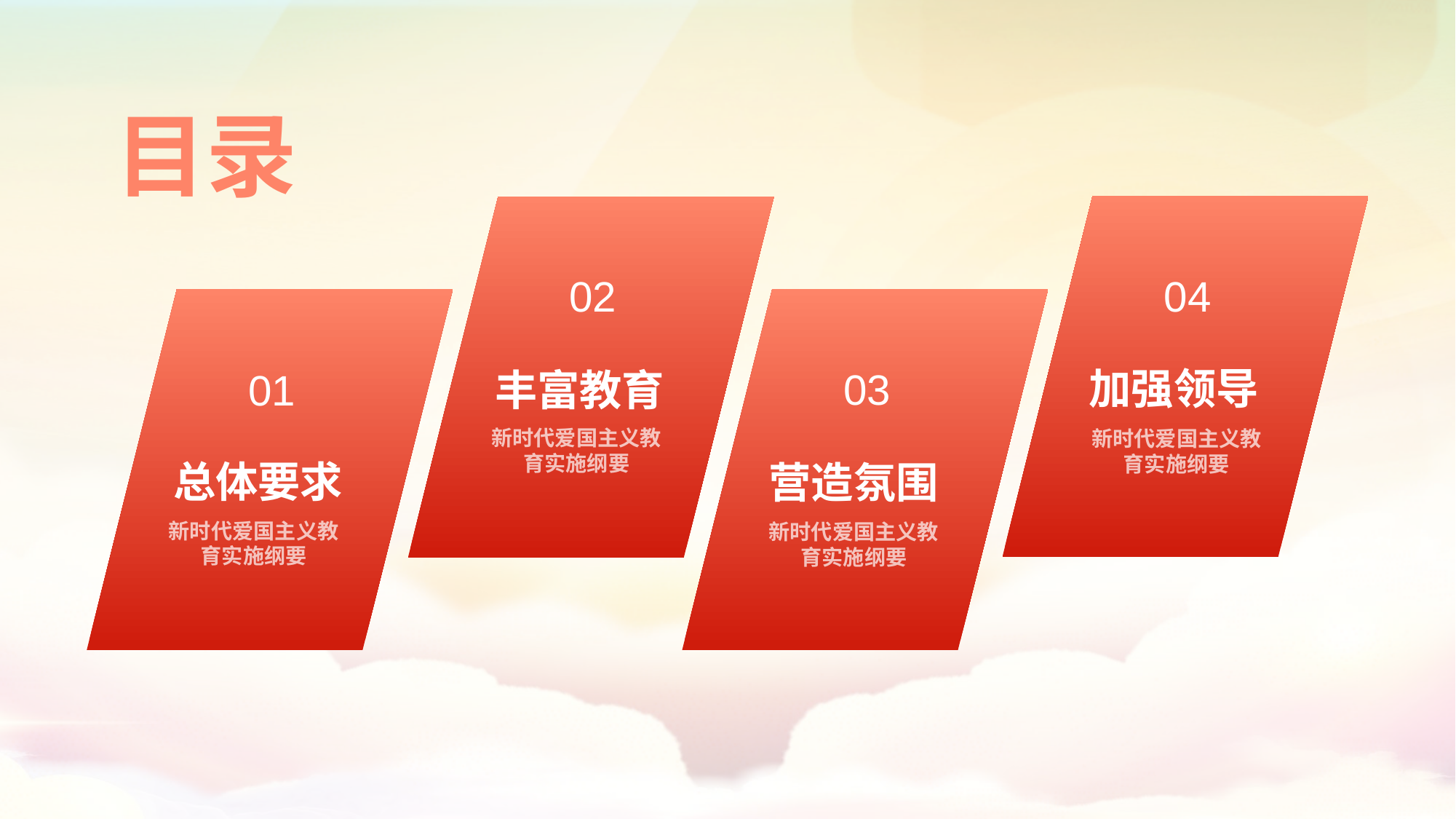

目录

04
加强领导
新时代爱国主义教
育实施纲要

02
丰富教育
新时代爱国主义教
育实施纲要

01
总体要求
新时代爱国主义教
育实施纲要

03
营造氛围
新时代爱国主义教
育实施纲要